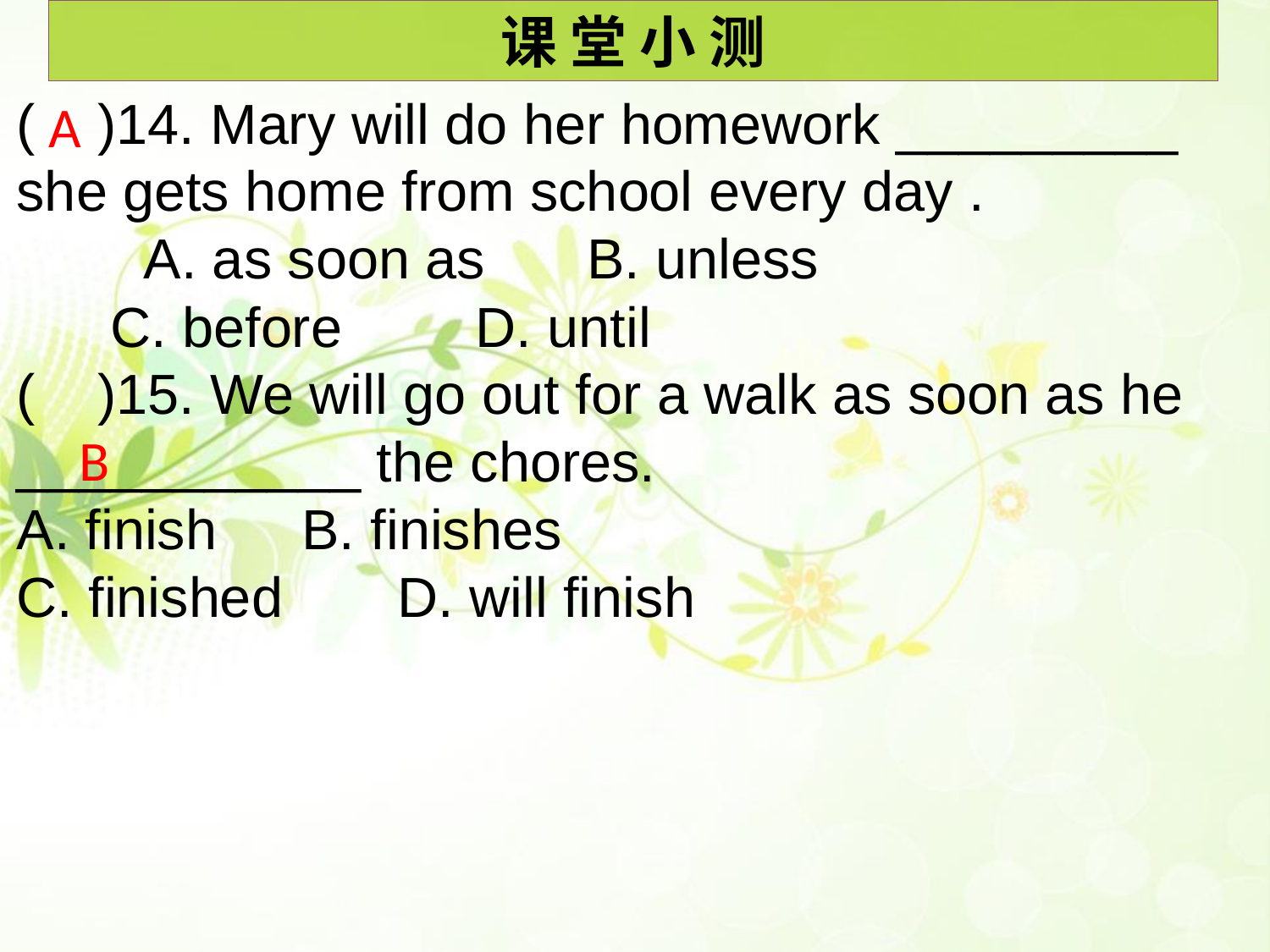

课 堂 小 测
(    )14. Mary will do her homework _________ she gets home from school every day .
	A. as soon as	    B. unless
      C. before	     D. until
(    )15. We will go out for a walk as soon as he ___________ the chores.
A. finish	  B. finishes
C. finished	D. will finish
A
B